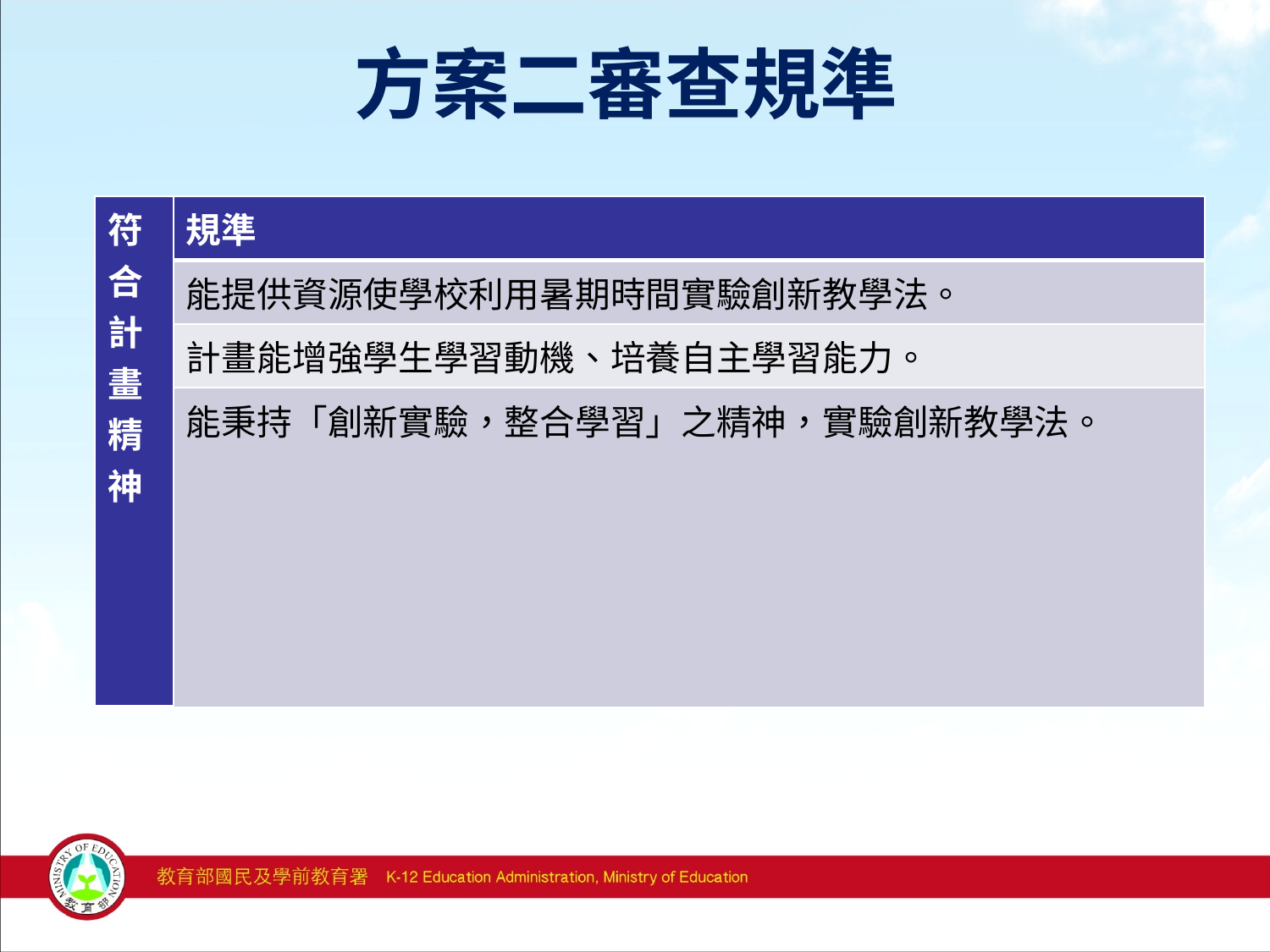

# 方案二審查規準
| 符合計畫精神 | 規準 |
| --- | --- |
|  | 能提供資源使學校利用暑期時間實驗創新教學法。 |
|  | 計畫能增強學生學習動機、培養自主學習能力。 |
|  | 能秉持「創新實驗，整合學習」之精神，實驗創新教學法。 |